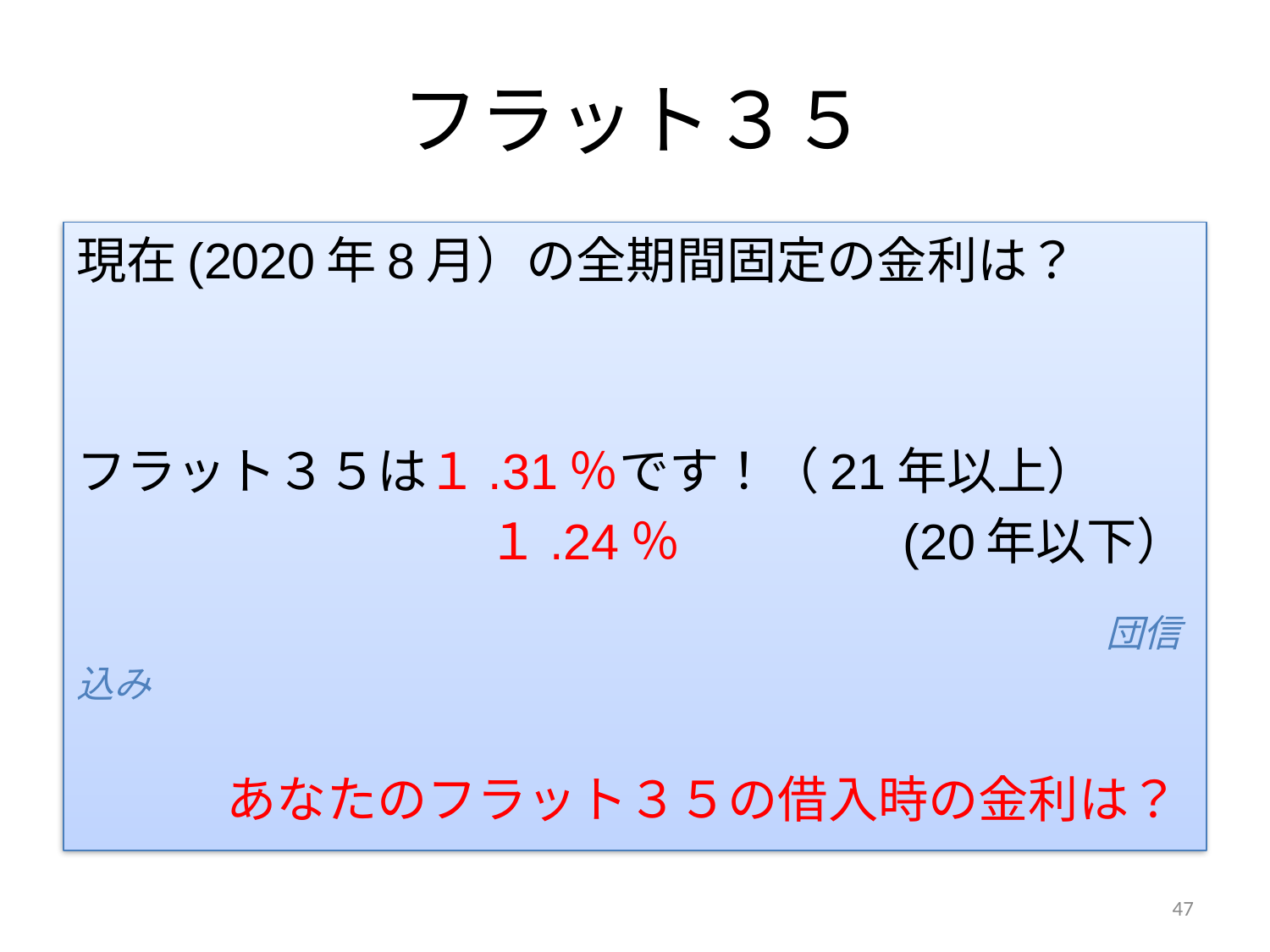

# フラット３５
現在(2020年8月）の全期間固定の金利は？

フラット３５は１.31％です！（21年以上）
　　　　　　　　 １.24％　　　　 (20年以下）
　　　　　　　　　　　　　　　　団信込み

　　　あなたのフラット３５の借入時の金利は？

47